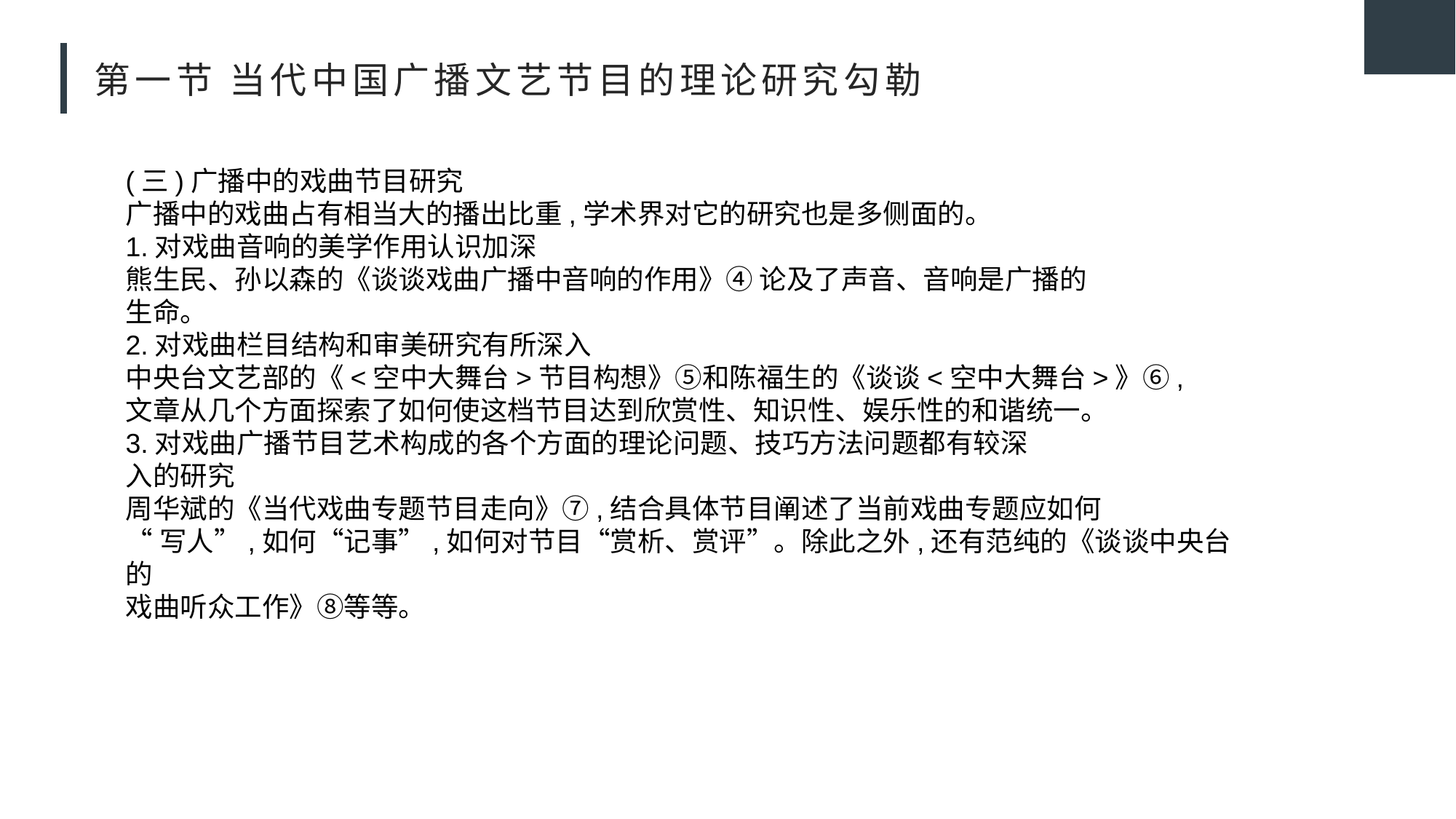

# 第一节 当代中国广播文艺节目的理论研究勾勒
(三)广播中的戏曲节目研究
广播中的戏曲占有相当大的播出比重,学术界对它的研究也是多侧面的。
1.对戏曲音响的美学作用认识加深
熊生民、孙以森的《谈谈戏曲广播中音响的作用》④ 论及了声音、音响是广播的
生命。
2.对戏曲栏目结构和审美研究有所深入
中央台文艺部的《<空中大舞台>节目构想》⑤和陈福生的《谈谈<空中大舞台>》⑥,
文章从几个方面探索了如何使这档节目达到欣赏性、知识性、娱乐性的和谐统一。
3.对戏曲广播节目艺术构成的各个方面的理论问题、技巧方法问题都有较深
入的研究
周华斌的《当代戏曲专题节目走向》⑦,结合具体节目阐述了当前戏曲专题应如何
“写人”,如何“记事”,如何对节目“赏析、赏评”。除此之外,还有范纯的《谈谈中央台的
戏曲听众工作》⑧等等。